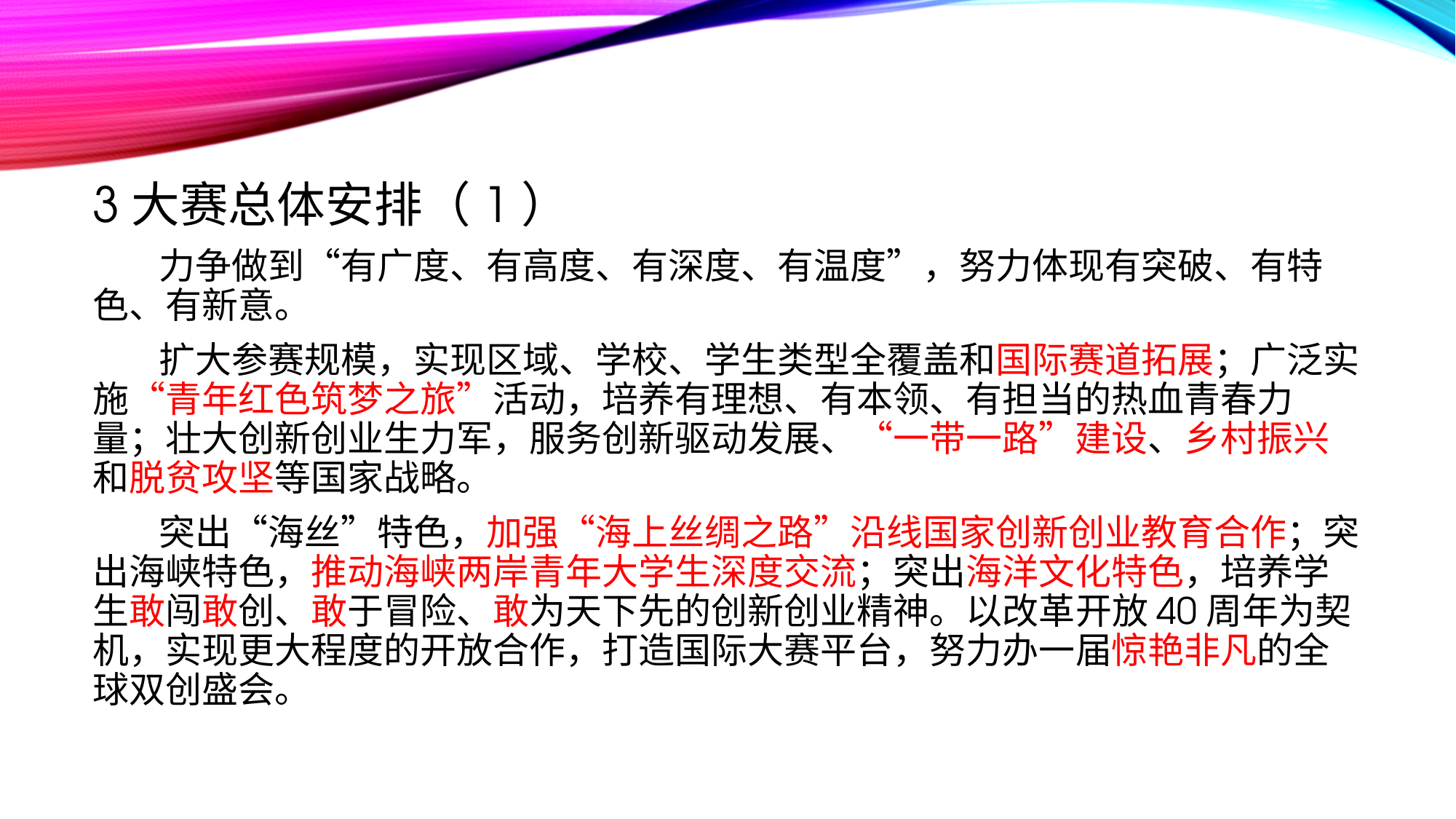

3大赛总体安排（1）
       力争做到“有广度、有高度、有深度、有温度”，努力体现有突破、有特色、有新意。
       扩大参赛规模，实现区域、学校、学生类型全覆盖和国际赛道拓展；广泛实施“青年红色筑梦之旅”活动，培养有理想、有本领、有担当的热血青春力量；壮大创新创业生力军，服务创新驱动发展、“一带一路”建设、乡村振兴和脱贫攻坚等国家战略。
       突出“海丝”特色，加强“海上丝绸之路”沿线国家创新创业教育合作；突出海峡特色，推动海峡两岸青年大学生深度交流；突出海洋文化特色，培养学生敢闯敢创、敢于冒险、敢为天下先的创新创业精神。以改革开放40周年为契机，实现更大程度的开放合作，打造国际大赛平台，努力办一届惊艳非凡的全球双创盛会。